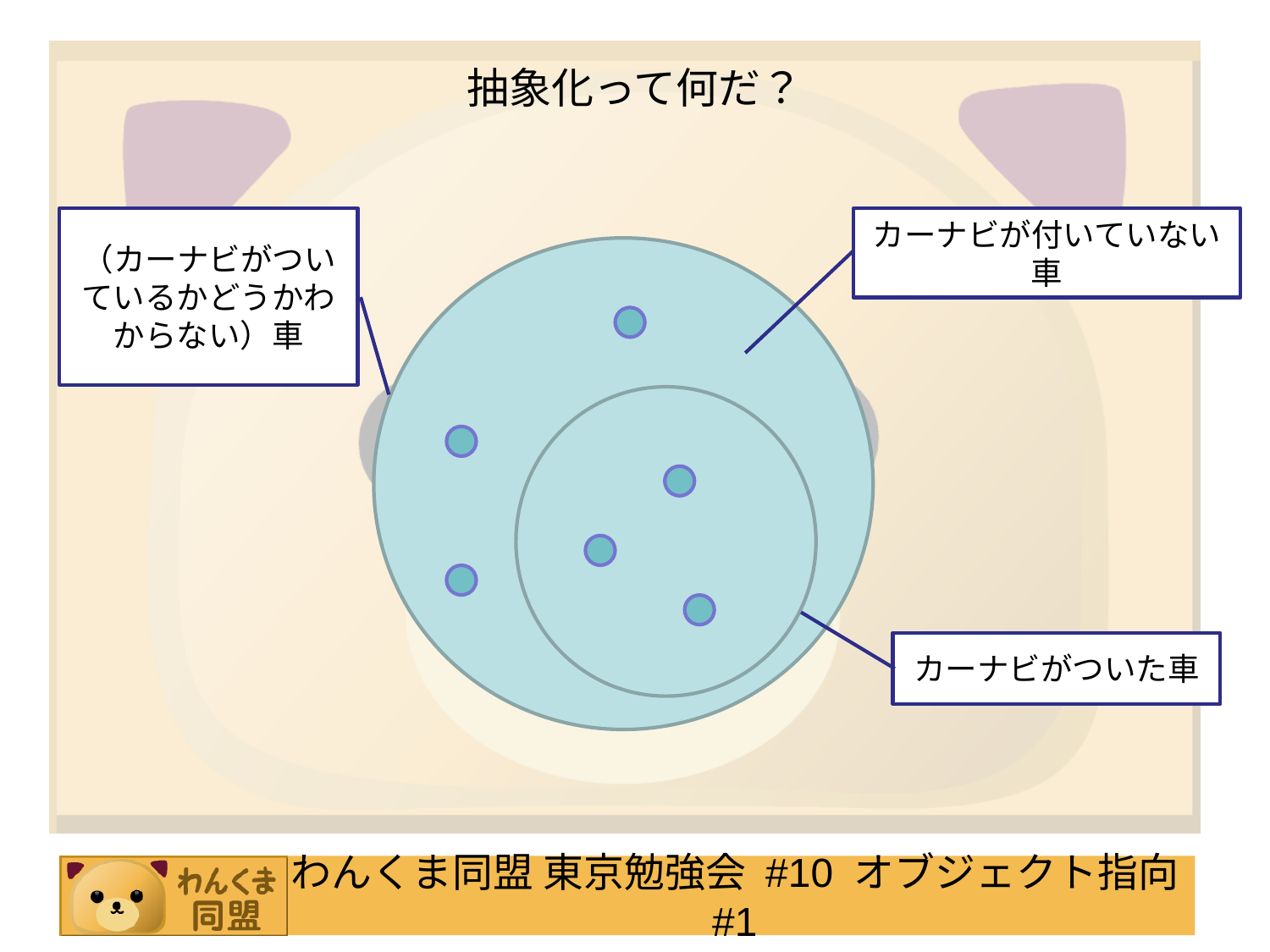

# 抽象化って何だ？
（カーナビがついているかどうかわからない）車

カーナビがついた車

カーナビが付いていない車